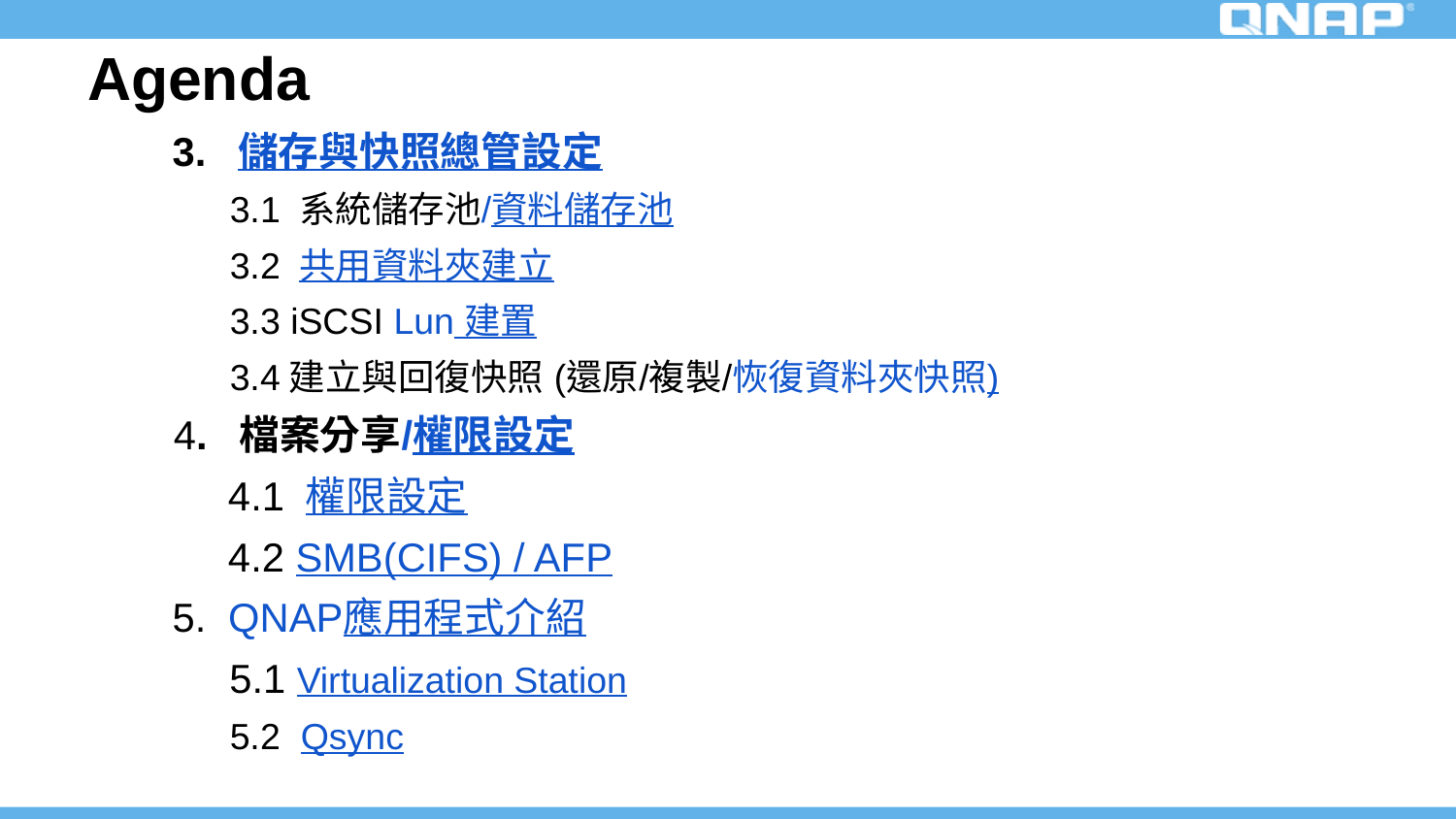

# Agenda
3.  儲存與快照總管設定
           3.1 系統儲存池/資料儲存池
           3.2 共用資料夾建立
           3.3 iSCSI Lun 建置
           3.4建立與回復快照 (還原/複製/恢復資料夾快照)
     4.  檔案分享/權限設定
     4.1 權限設定
     4.2 SMB(CIFS) / AFP
5.  QNAP應用程式介紹
          5.1 Virtualization Station
           5.2  Qsync